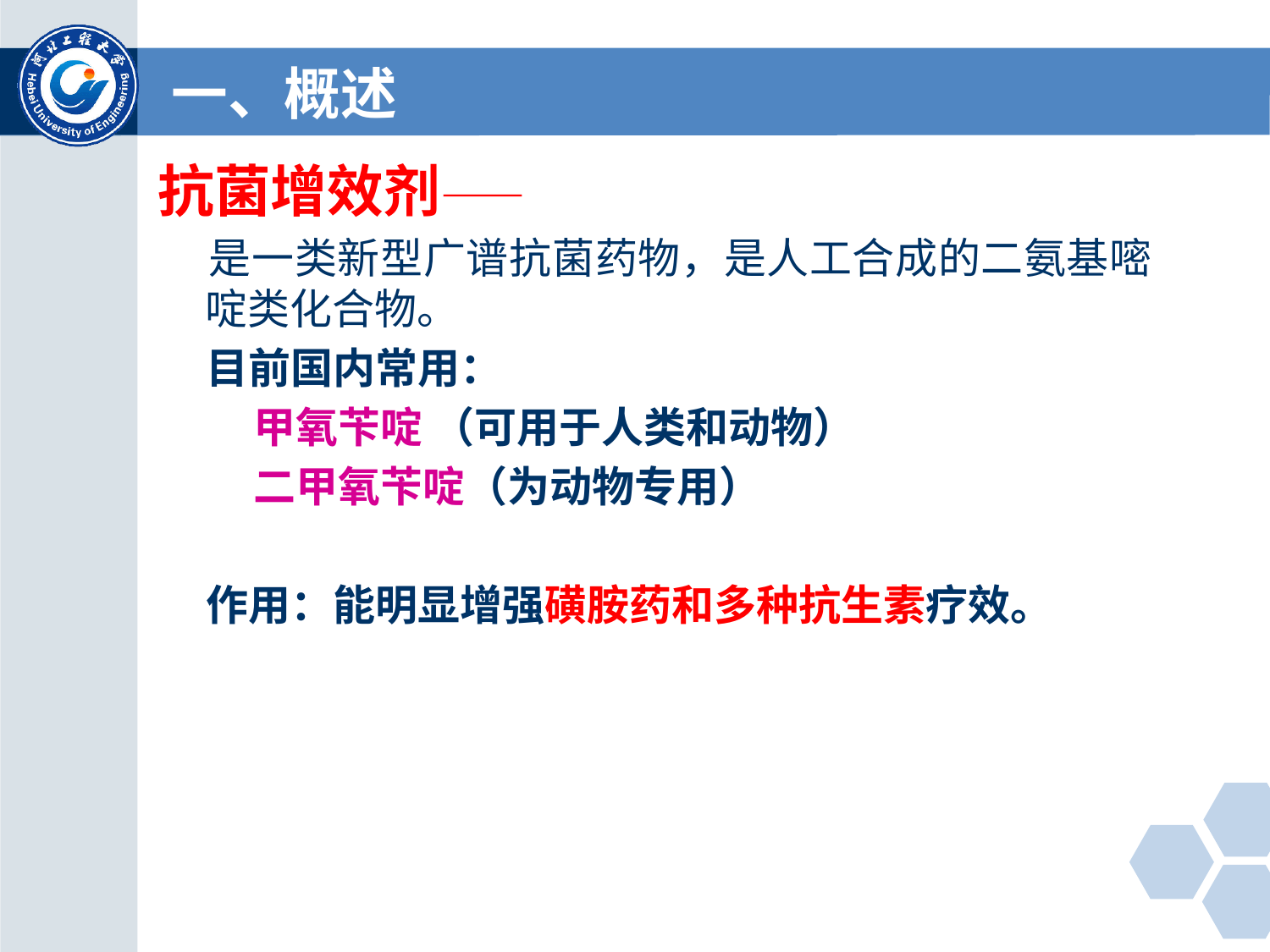

# 一、概述
抗菌增效剂——
    是一类新型广谱抗菌药物，是人工合成的二氨基嘧啶类化合物。
    目前国内常用：
         甲氧苄啶 （可用于人类和动物）
         二甲氧苄啶（为动物专用）

    作用：能明显增强磺胺药和多种抗生素疗效。